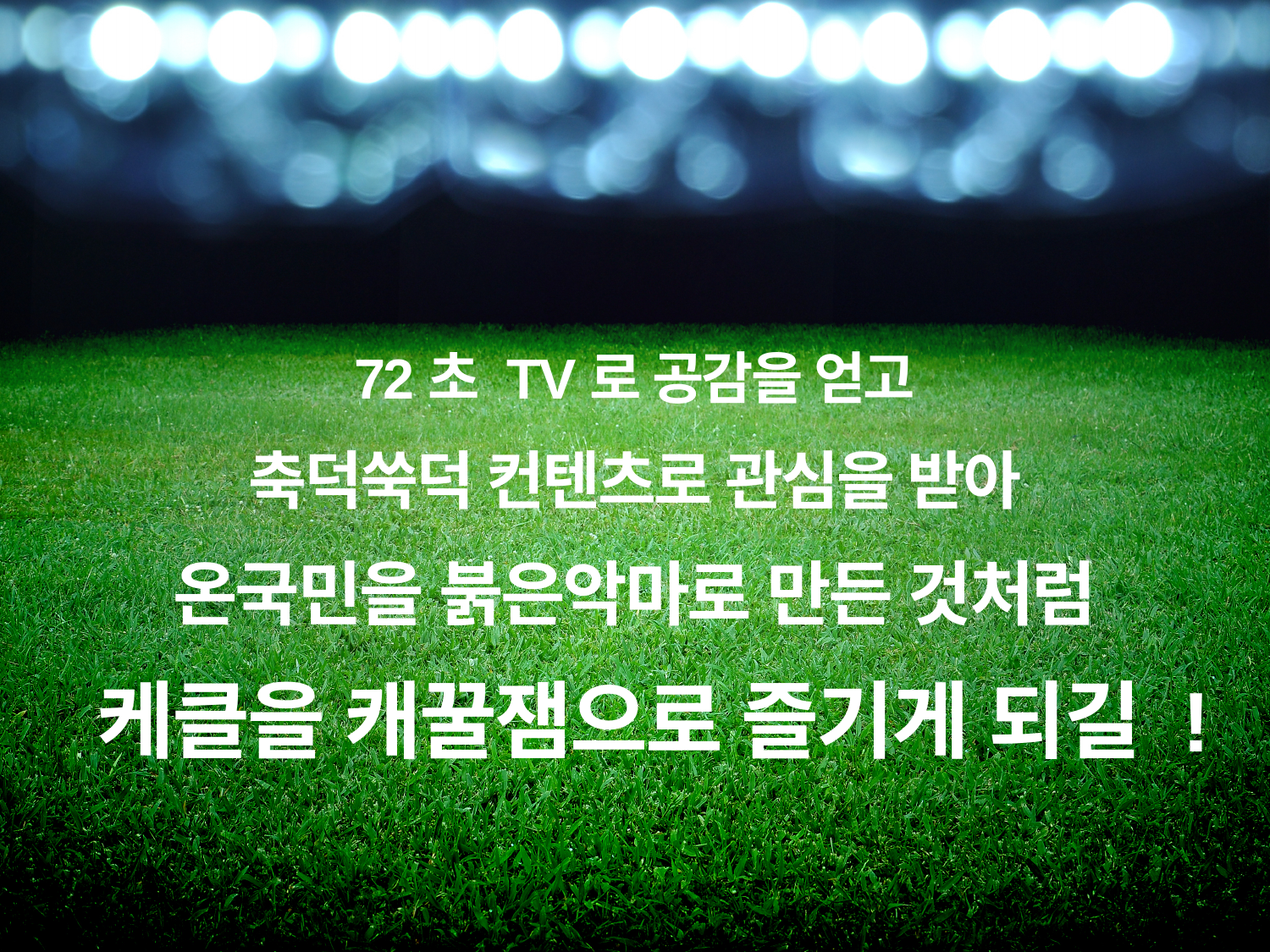

72초 TV로 공감을 얻고
축덕쑥덕 컨텐츠로 관심을 받아
온국민을 붉은악마로 만든 것처럼
케클을 캐꿀잼으로 즐기게 되길 !